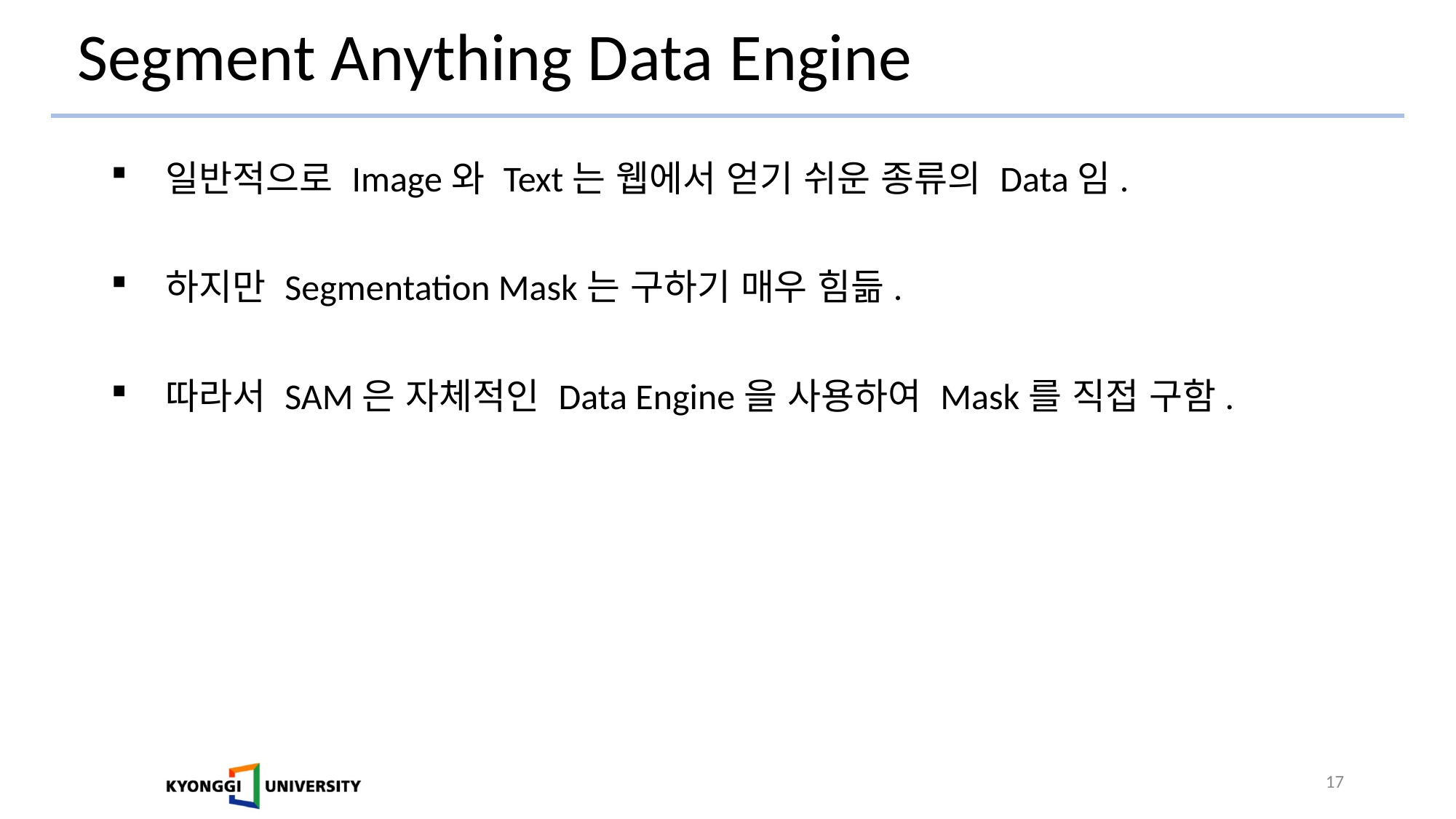

# Segment Anything Data Engine
일반적으로 Image와 Text는 웹에서 얻기 쉬운 종류의 Data임.

하지만 Segmentation Mask는 구하기 매우 힘듦.

따라서 SAM은 자체적인 Data Engine을 사용하여 Mask를 직접 구함.

17